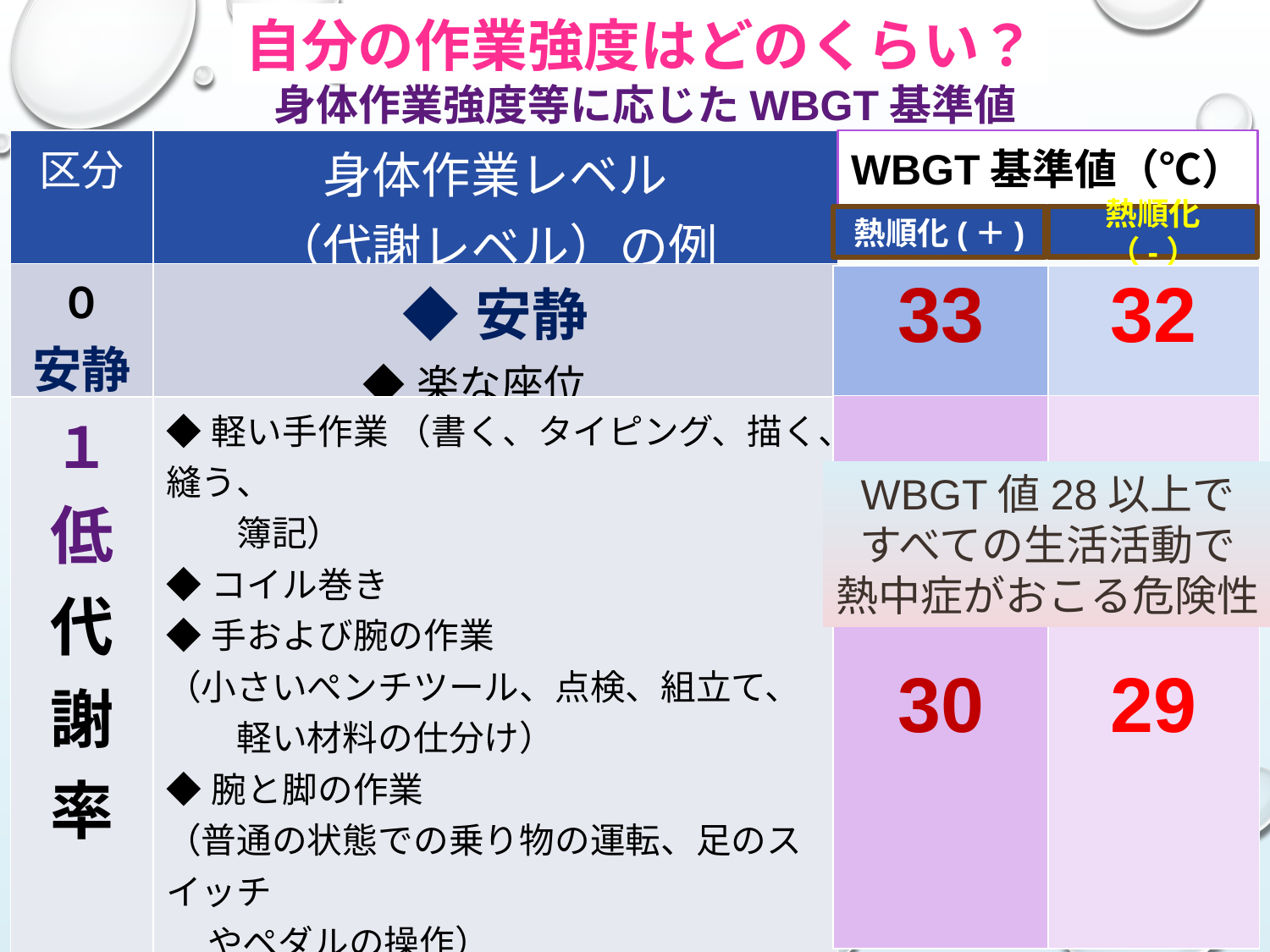

自分の作業強度はどのくらい？
身体作業強度等に応じたWBGT基準値
| 区分 | 身体作業レベル （代謝レベル）の例 |
| --- | --- |
| ０ 安静 | ◆安静 ◆楽な座位 |
| １ 低 代謝率 | ◆軽い手作業 （書く、タイピング、描く、縫う、　 　　簿記） ◆コイル巻き ◆手および腕の作業 （小さいぺンチツール、点検、組立て、 　　軽い材料の仕分け） ◆腕と脚の作業 （普通の状態での乗り物の運転、足のスイッチ やペダルの操作） ◆立位◆ドリル作業（小さい部分） ◆小さい力で駆動する機械 ◆ちょっとした歩き（速さ：2.5 km/h） |
WBGT基準値（℃）
熱順化（-）
熱順化(＋)
| 33 | 32 |
| --- | --- |
| 30 | 29 |
WBGT値28以上で
すべての生活活動で
熱中症がおこる危険性